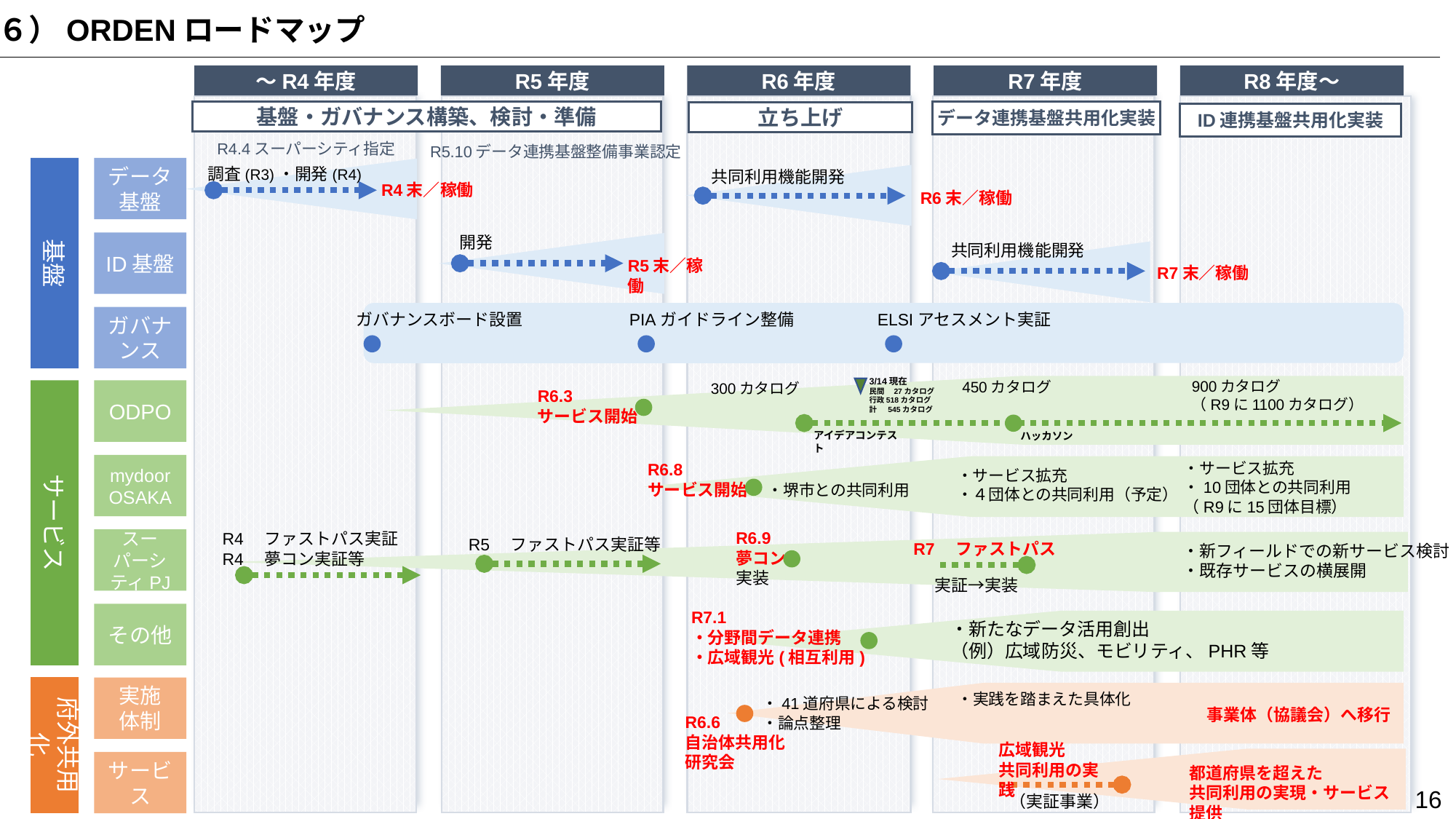

６）ORDENロードマップ
～R4年度
R5年度
R6年度
R7年度
R8年度～

基盤・ガバナンス構築、検討・準備
データ連携基盤共用化実装
立ち上げ
ID連携基盤共用化実装
R4.4スーパーシティ指定
R5.10データ連携基盤整備事業認定
データ
基盤
基盤
調査(R3)・開発(R4)

共同利用機能開発

R4末／稼働
R6末／稼働
開発
ID基盤

共同利用機能開発

R5末／稼働
R7末／稼働

ガバナンスボード設置
PIAガイドライン整備
ELSIアセスメント実証
ガバナ
ンス

3/14現在
民間　27カタログ
行政518カタログ
計　 545カタログ
900カタログ
（R9に1100カタログ）
450カタログ
300カタログ

サービス
ODPO
R6.3
サービス開始

アイデアコンテスト
ハッカソン
・サービス拡充
・10団体との共同利用
（R9に15団体目標）
R6.8
サービス開始
mydoor
OSAKA

・サービス拡充
・４団体との共同利用（予定）
・堺市との共同利用

R6.9
夢コン
実装
R4　ファストパス実証
R4　夢コン実証等
R5　ファストパス実証等
スーパーシティPJ

R7　ファストパス
・新フィールドでの新サービス検討
・既存サービスの横展開

実証→実装
R7.1
・分野間データ連携
・広域観光(相互利用)
その他

・新たなデータ活用創出
（例）広域防災、モビリティ、PHR等

府外共用化
実施
体制

・実践を踏まえた具体化
・41道府県による検討
・論点整理
事業体（協議会）へ移行

R6.6
自治体共用化
研究会
広域観光
共同利用の実践

サービス
都道府県を超えた
共同利用の実現・サービス提供
16
（実証事業）